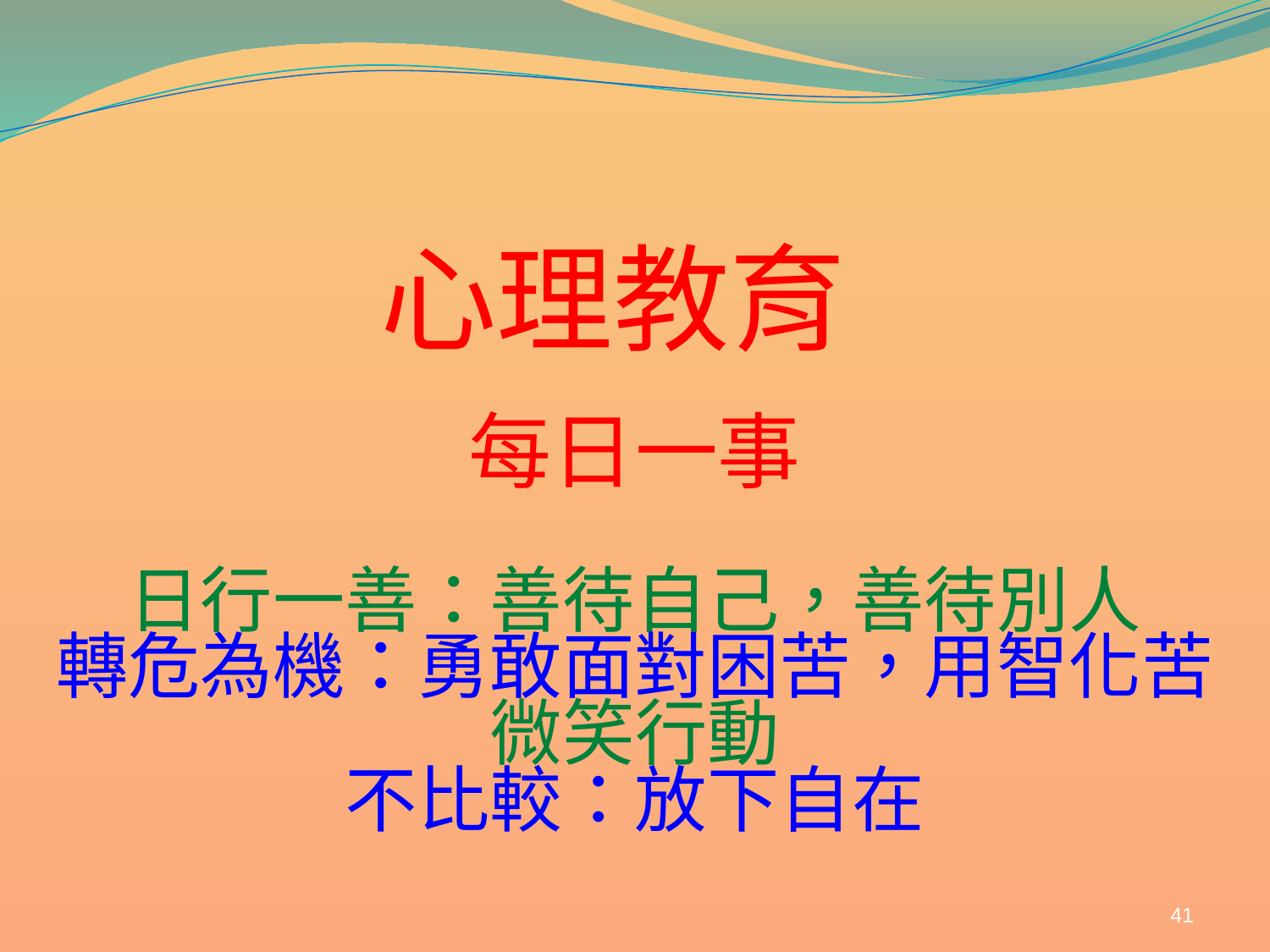

# 心理教育

每日一事

日行一善：善待自己，善待別人
轉危為機：勇敢面對困苦，用智化苦
微笑行動
不比較：放下自在
41